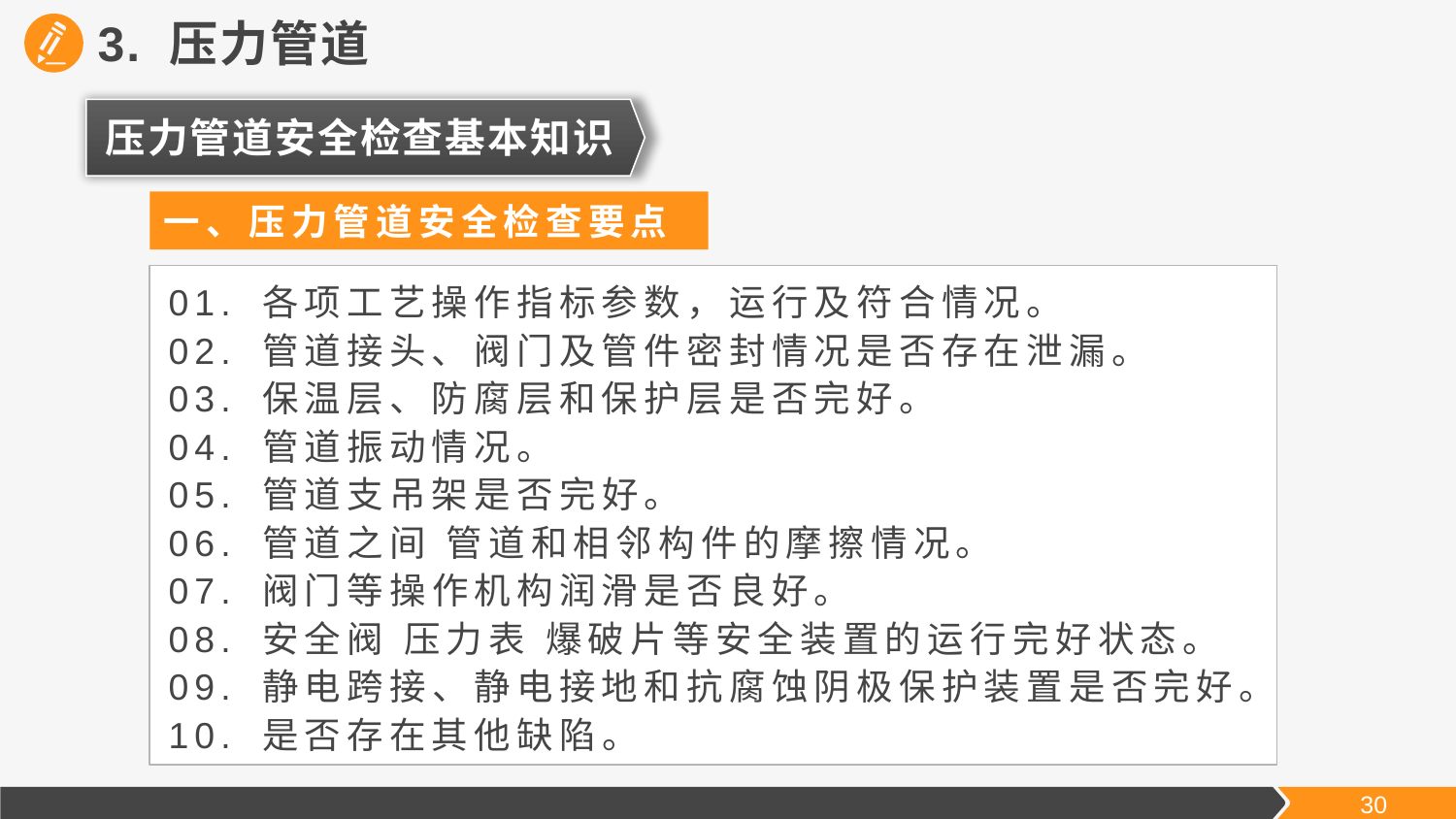

3. 压力管道

压力管道安全检查基本知识
一、压力管道安全检查要点

01. 各项工艺操作指标参数，运行及符合情况。
02. 管道接头、阀门及管件密封情况是否存在泄漏。
03. 保温层、防腐层和保护层是否完好。
04. 管道振动情况。
05. 管道支吊架是否完好。
06. 管道之间 管道和相邻构件的摩擦情况。
07. 阀门等操作机构润滑是否良好。
08. 安全阀 压力表 爆破片等安全装置的运行完好状态。
09. 静电跨接、静电接地和抗腐蚀阴极保护装置是否完好。
10. 是否存在其他缺陷。